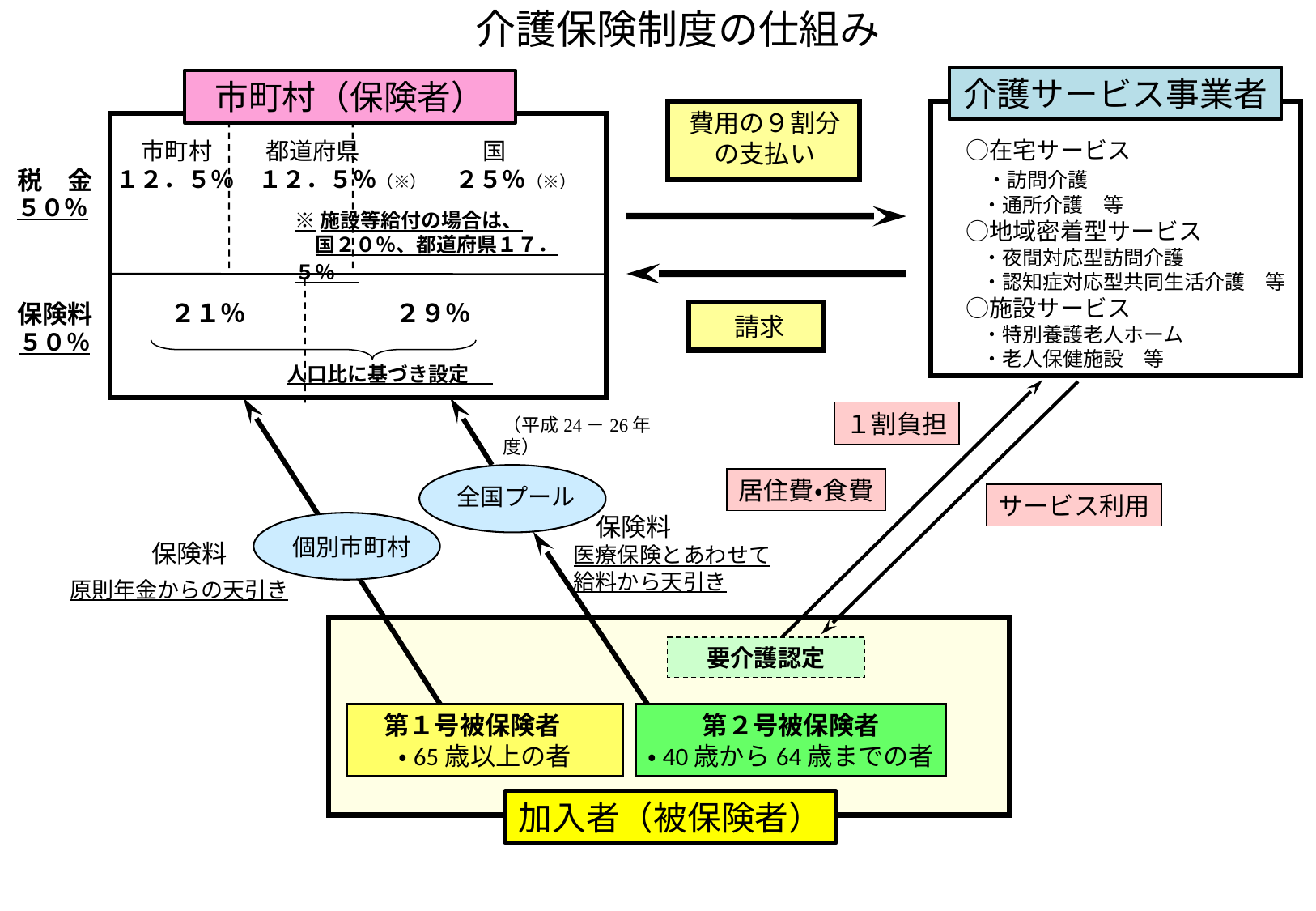

# 介護保険制度の仕組み
介護サービス事業者
市町村（保険者）
費用の９割分
の支払い

　○在宅サービス
  　 ・訪問介護
　　・通所介護　等
　○地域密着型サービス
　　・夜間対応型訪問介護
　　・認知症対応型共同生活介護　等
　○施設サービス
　　・特別養護老人ホーム
　　・老人保健施設　等

市町村
都道府県
国
１２．５％
２５％（※）
 税　金
１２．５％（※）

５０％
※施設等給付の場合は、
　国２０％、都道府県１７．５％

２１％
２９％

保険料

請求
５０％
人口比に基づき設定

１割負担
（平成24－26年度）

居住費・食費
全国プール
サービス利用
　保険料
医療保険とあわせて
給料から天引き
個別市町村
保険料

原則年金からの天引き

要介護認定
第１号被保険者
・65歳以上の者
第２号被保険者
・40歳から64歳までの者
加入者（被保険者）